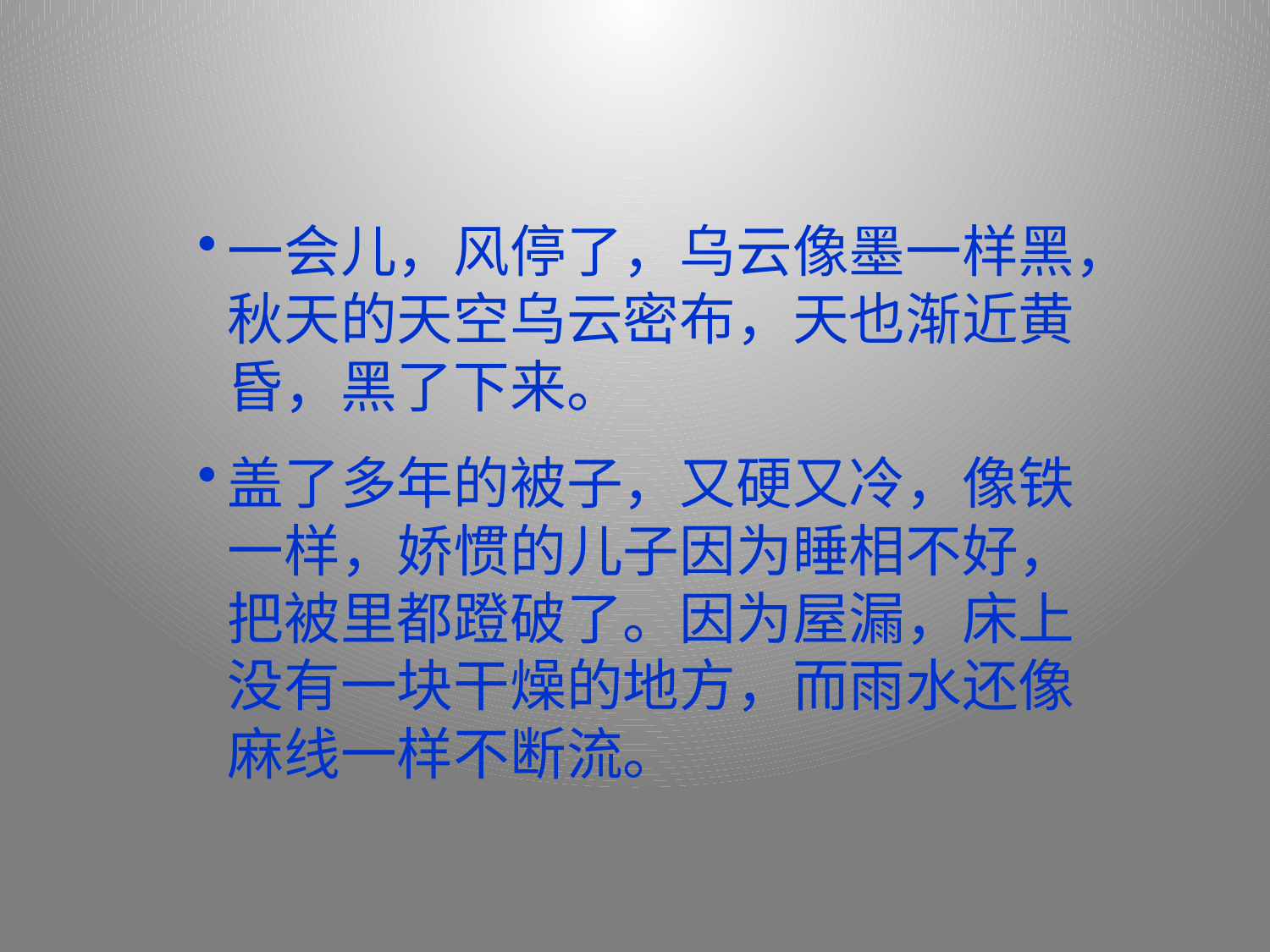

一会儿，风停了，乌云像墨一样黑，秋天的天空乌云密布，天也渐近黄昏，黑了下来。
盖了多年的被子，又硬又冷，像铁一样，娇惯的儿子因为睡相不好，把被里都蹬破了。因为屋漏，床上没有一块干燥的地方，而雨水还像麻线一样不断流。